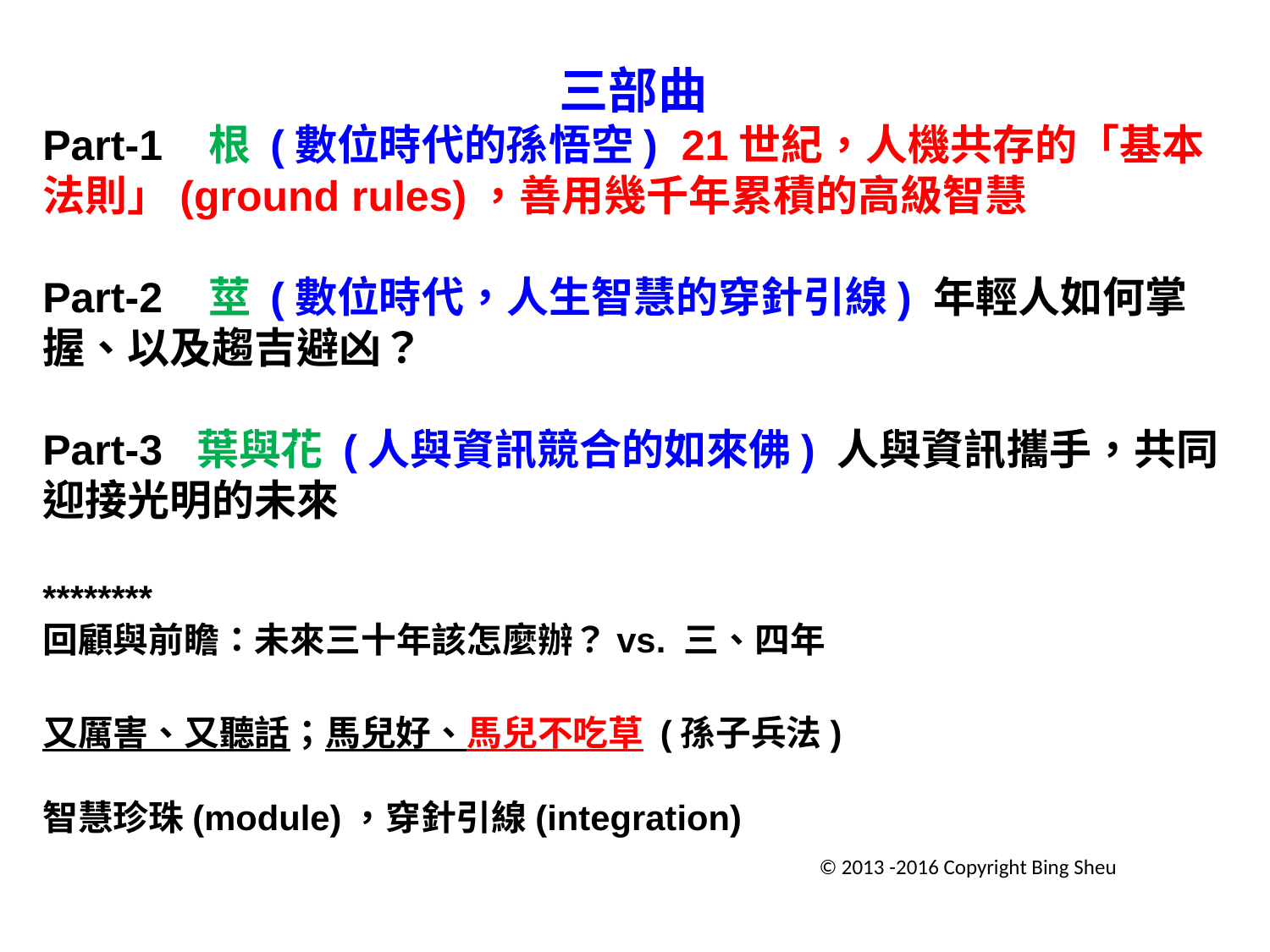

三部曲
Part-1   根 (數位時代的孫悟空)  21世紀，人機共存的「基本法則」(ground rules)，善用幾千年累積的高級智慧

Part-2   莖 (數位時代，人生智慧的穿針引線) 年輕人如何掌握、以及趨吉避凶？

Part-3  葉與花 (人與資訊競合的如來佛) 人與資訊攜手，共同迎接光明的未來

********
回顧與前瞻：未來三十年該怎麼辦？vs. 三、四年

又厲害、又聽話；馬兒好、馬兒不吃草 (孫子兵法)

智慧珍珠(module)，穿針引線(integration)
© 2013 -2016 Copyright Bing Sheu